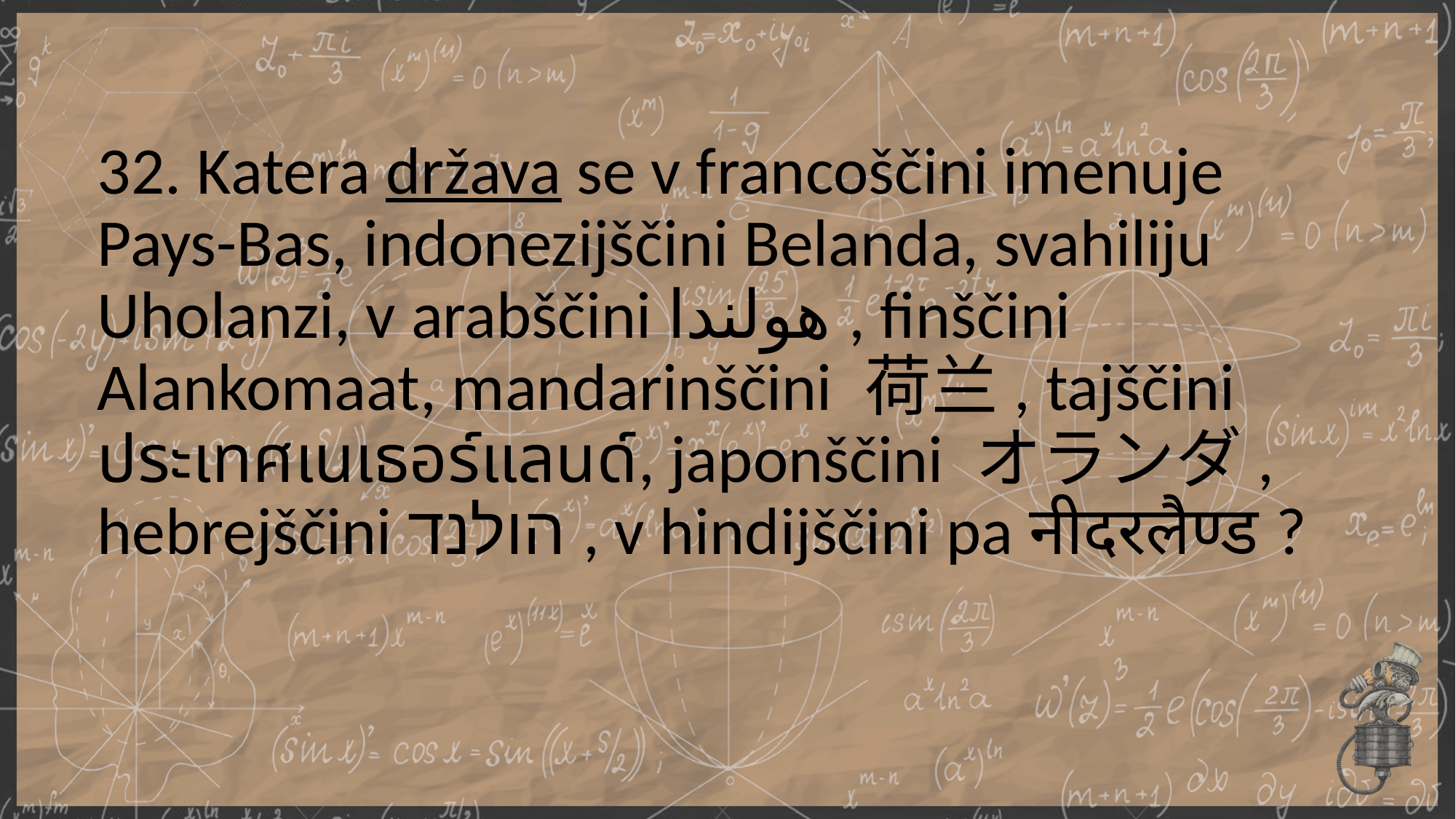

# 32. Katera država se v francoščini imenuje Pays-Bas, indonezijščini Belanda, svahiliju Uholanzi, v arabščini هولندا , finščini Alankomaat, mandarinščini 荷兰, tajščini ประเทศเนเธอร์แลนด์, japonščini オランダ, hebrejščini הולנד , v hindijščini pa नीदरलैण्ड ?